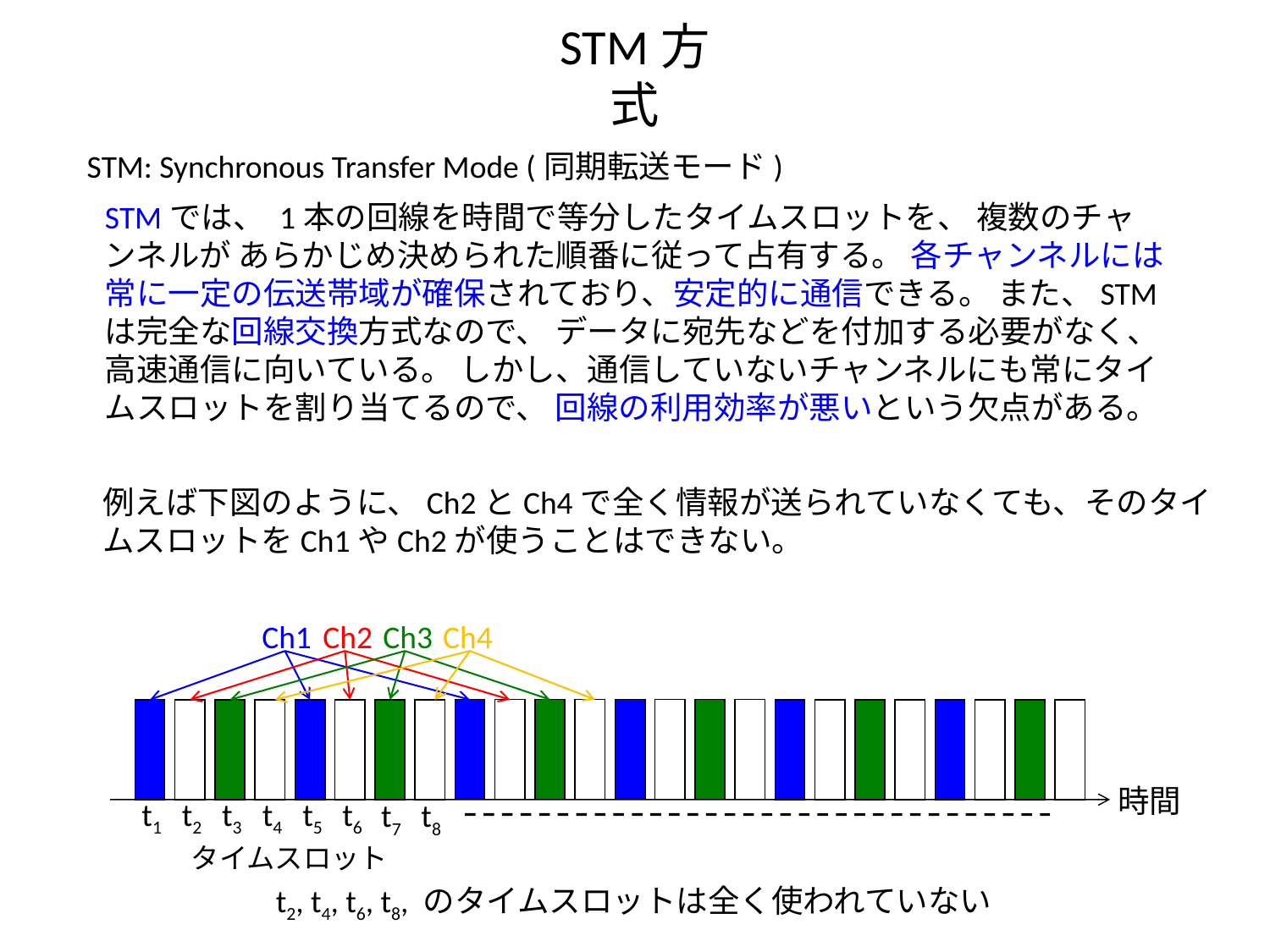

# STM方式
STM: Synchronous Transfer Mode (同期転送モード)
STMでは、 1本の回線を時間で等分したタイムスロットを、 複数のチャンネルが あらかじめ決められた順番に従って占有する。 各チャンネルには常に一定の伝送帯域が確保されており、安定的に通信できる。 また、STMは完全な回線交換方式なので、 データに宛先などを付加する必要がなく、高速通信に向いている。 しかし、通信していないチャンネルにも常にタイムスロットを割り当てるので、 回線の利用効率が悪いという欠点がある。
例えば下図のように、Ch2とCh4で全く情報が送られていなくても、そのタイムスロットをCh1やCh2が使うことはできない。
Ch1
Ch2
Ch3
Ch4

時間
t1
t2
t3
t4
t5
t6
t7
t8

タイムスロット
t2, t4, t6, t8, のタイムスロットは全く使われていない